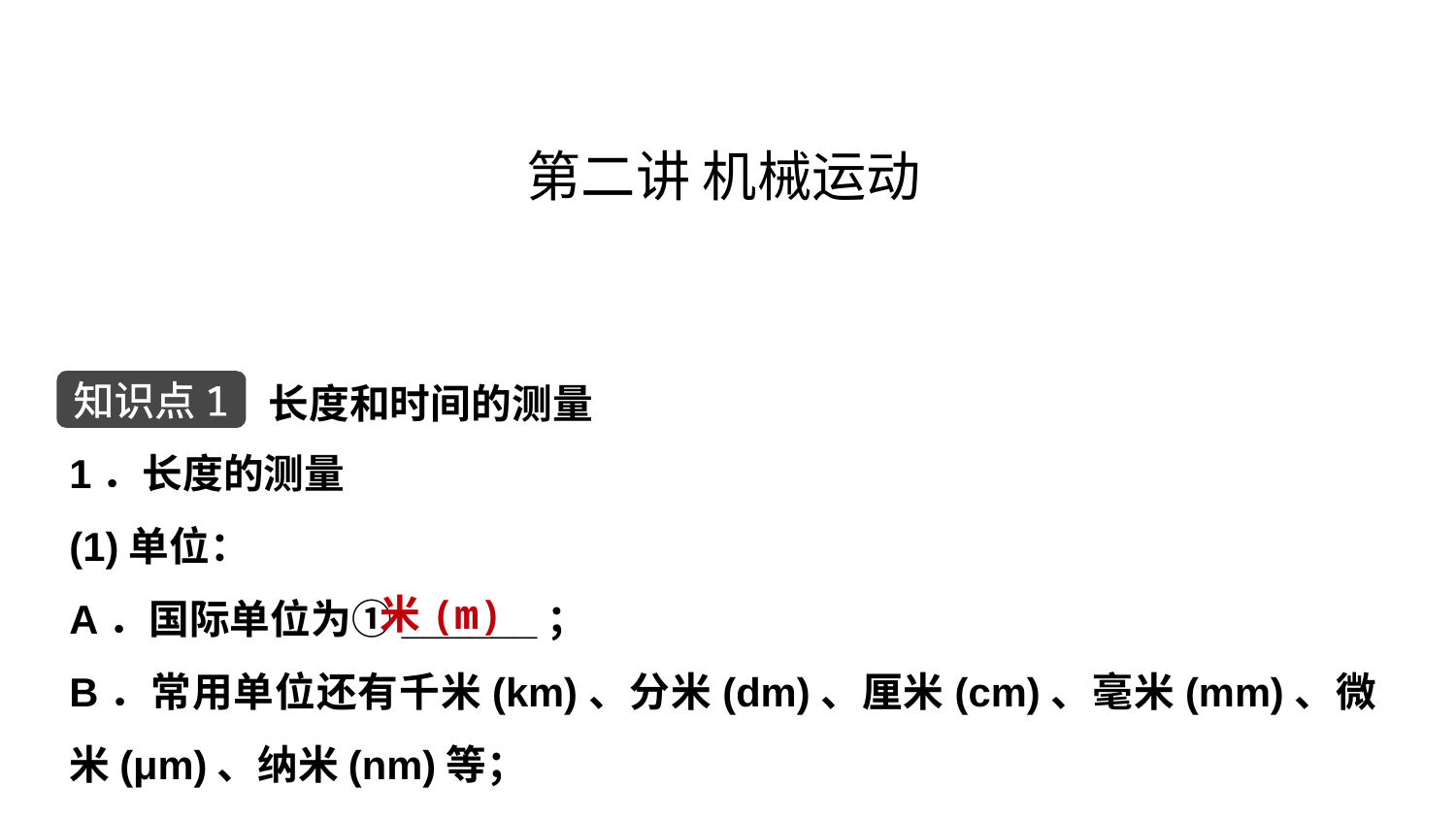

第二讲 机械运动
长度和时间的测量
知识点1
1．长度的测量
(1)单位：
A．国际单位为①______；
B．常用单位还有千米(km)、分米(dm)、厘米(cm)、毫米(mm)、微米(μm)、纳米(nm)等；
米(m)